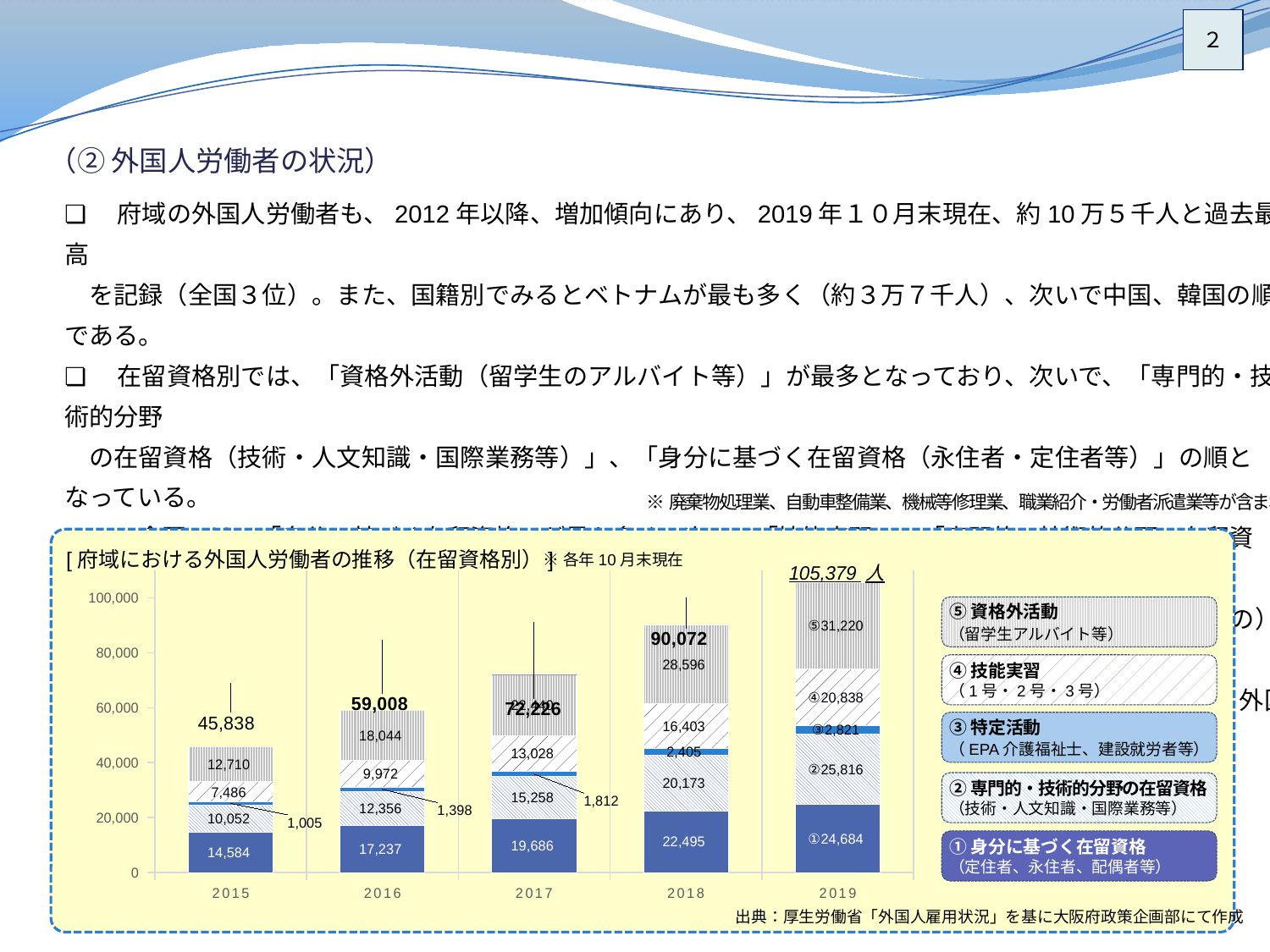

２
（② 外国人労働者の状況）
❏　府域の外国人労働者も、2012年以降、増加傾向にあり、2019年１０月末現在、約10万５千人と過去最高
　を記録（全国３位）。また、国籍別でみるとベトナムが最も多く（約３万７千人）、次いで中国、韓国の順である。
❏　在留資格別では、「資格外活動（留学生のアルバイト等）」が最多となっており、次いで、「専門的・技術的分野
　の在留資格（技術・人文知識・国際業務等）」、「身分に基づく在留資格（永住者・定住者等）」の順となっている。
　　　全国では、「身分に基づく在留資格」が最も多く、次いで「技能実習」、「専門的・技術的分野の在留資格」となっている。
❏　産業別では、大阪・全国ともに、「製造業」が最も多く、次いで「サービス業（他に分類されないもの）（※）」、
　「卸売業・小売業」となっている。事業所規模別では、大阪・全国ともに「30人未満」が最多であり、外国人労働者
　全体の3割を超えている（大阪32.9%、全国35.4%）。
※廃棄物処理業、自動車整備業、機械等修理業、職業紹介・労働者派遣業等が含まれる
[府域における外国人労働者の推移（在留資格別）]

※各年10月末現在

### Chart

| Category | ①身分に基づく在留資格　 | ②専門的・技術分野 | ③特定活動 | ④技能実習 | ⑤資格外活動 | ■不明 | ⑥特定技能（新） | 合計 |
|---|---|---|---|---|---|---|---|---|
| 2015 | 14584.0 | 10052.0 | 1005.0 | 7486.0 | 12710.0 | 1.0 | None | 45838.0 |
| 2016 | 17237.0 | 12356.0 | 1398.0 | 9972.0 | 18044.0 | 1.0 | None | 59008.0 |
| 2017 | 19686.0 | 15258.0 | 1812.0 | 13028.0 | 22440.0 | 2.0 | None | 72226.0 |
| 2018 | 22495.0 | 20173.0 | 2405.0 | 16403.0 | 28596.0 | None | None | 90072.0 |
| 2019 | 24684.0 | 25816.0 | 2821.0 | 20838.0 | 31220.0 | None | None | 105379.0 |
⑤資格外活動
（留学生アルバイト等）
④技能実習
（1号・2号・3号）
③特定活動
（EPA介護福祉士、建設就労者等）
②専門的・技術的分野の在留資格
（技術・人文知識・国際業務等）
①身分に基づく在留資格
（定住者、永住者、配偶者等）
出典：厚生労働省「外国人雇用状況」を基に大阪府政策企画部にて作成